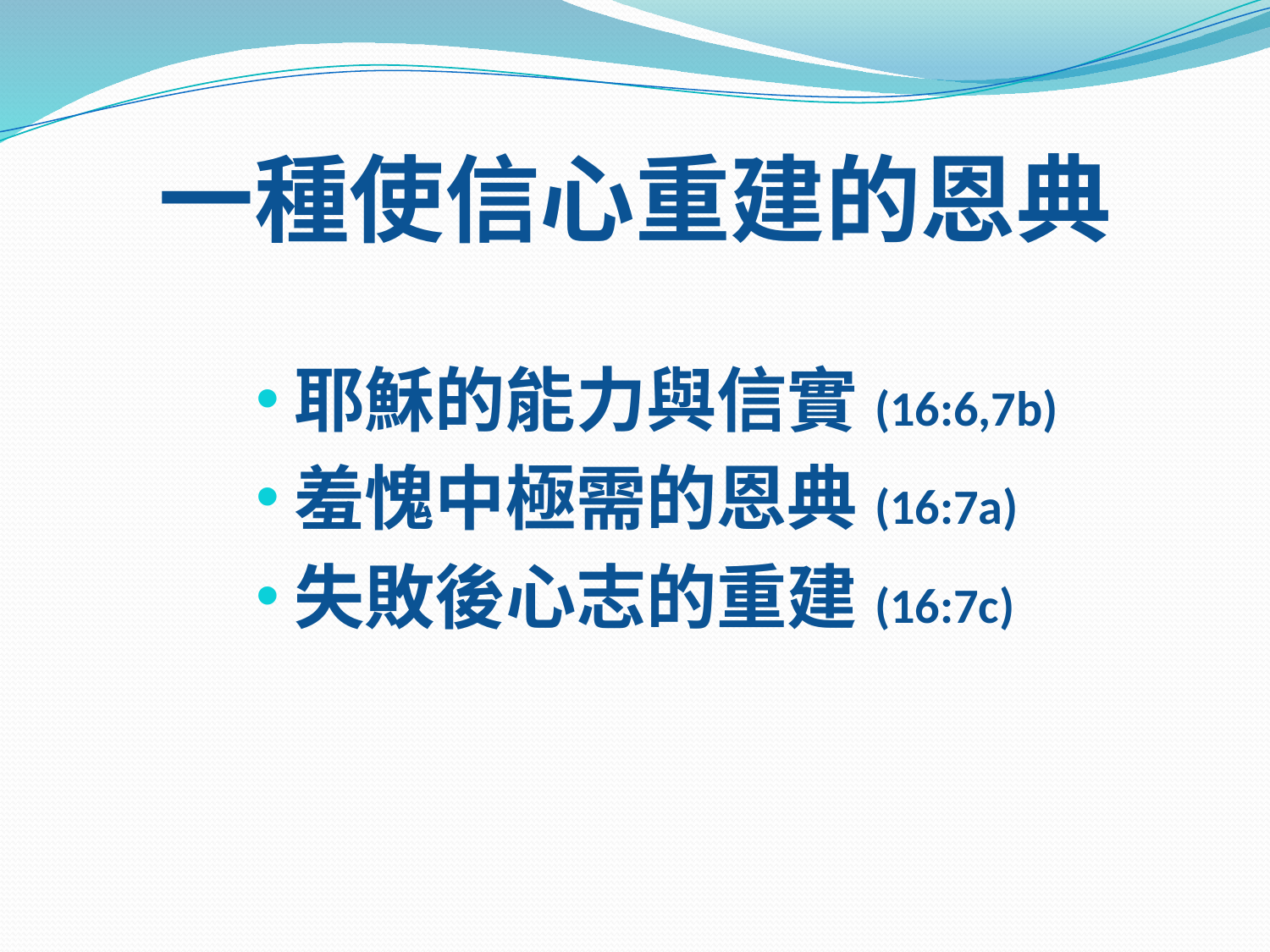

# 一種使信心重建的恩典
耶穌的能力與信實(16:6,7b)
羞愧中極需的恩典(16:7a)
失敗後心志的重建(16:7c)